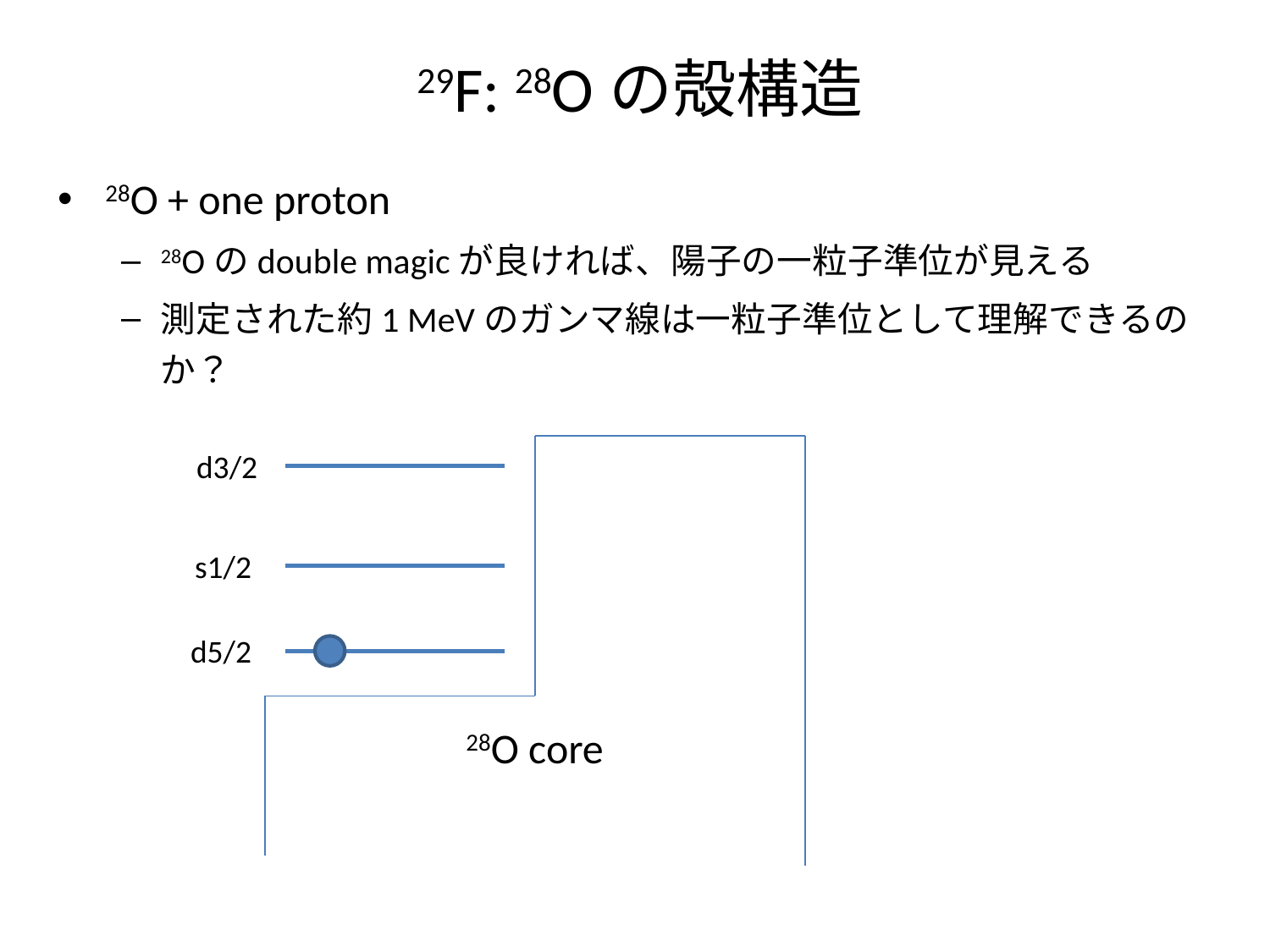

# 29F: 28Oの殻構造
28O + one proton
28Oのdouble magicが良ければ、陽子の一粒子準位が見える
測定された約1 MeVのガンマ線は一粒子準位として理解できるのか？
d3/2
s1/2
d5/2

28O core